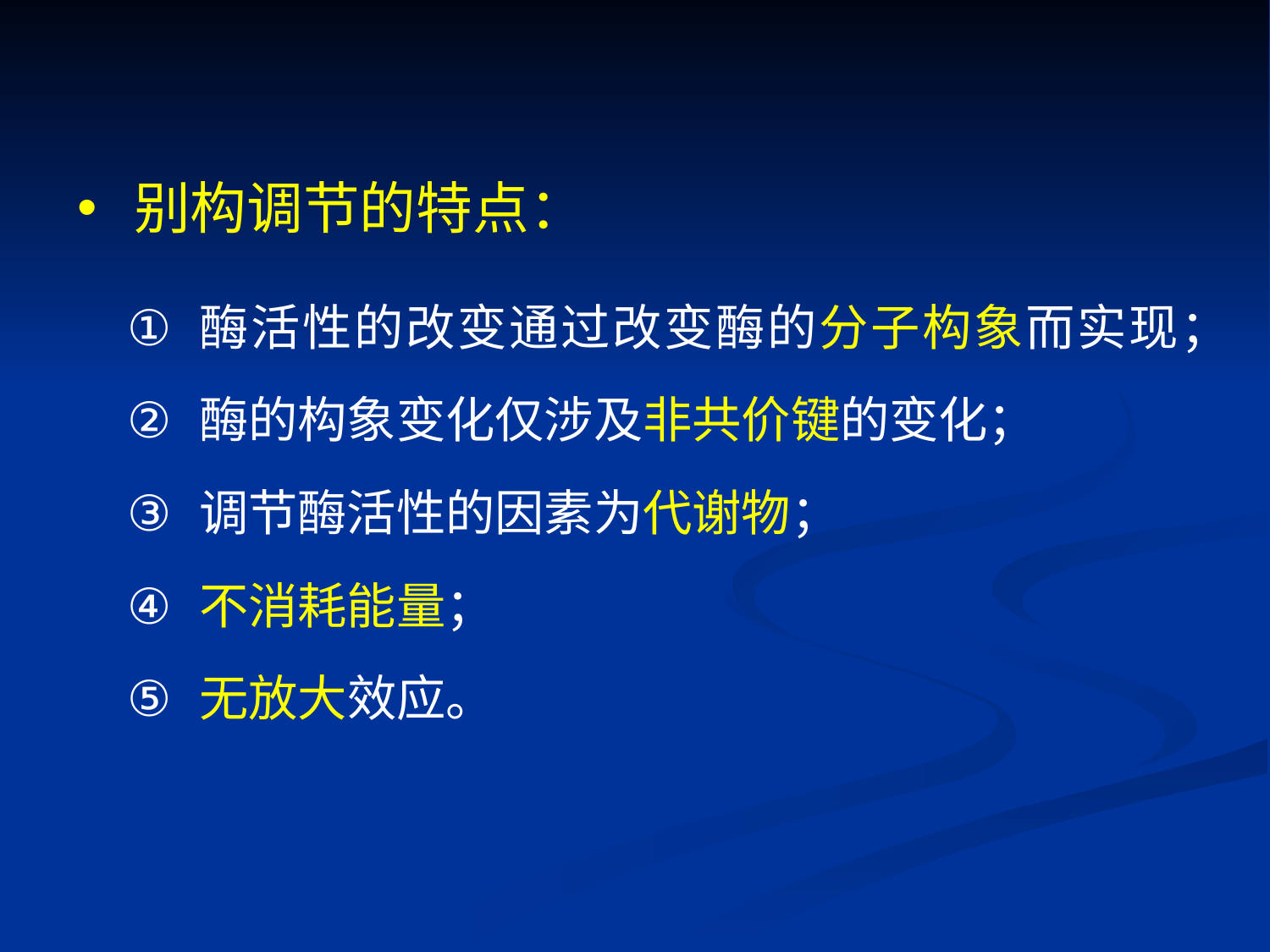

别构调节的特点：
酶活性的改变通过改变酶的分子构象而实现；
酶的构象变化仅涉及非共价键的变化；
调节酶活性的因素为代谢物；
不消耗能量；
无放大效应。